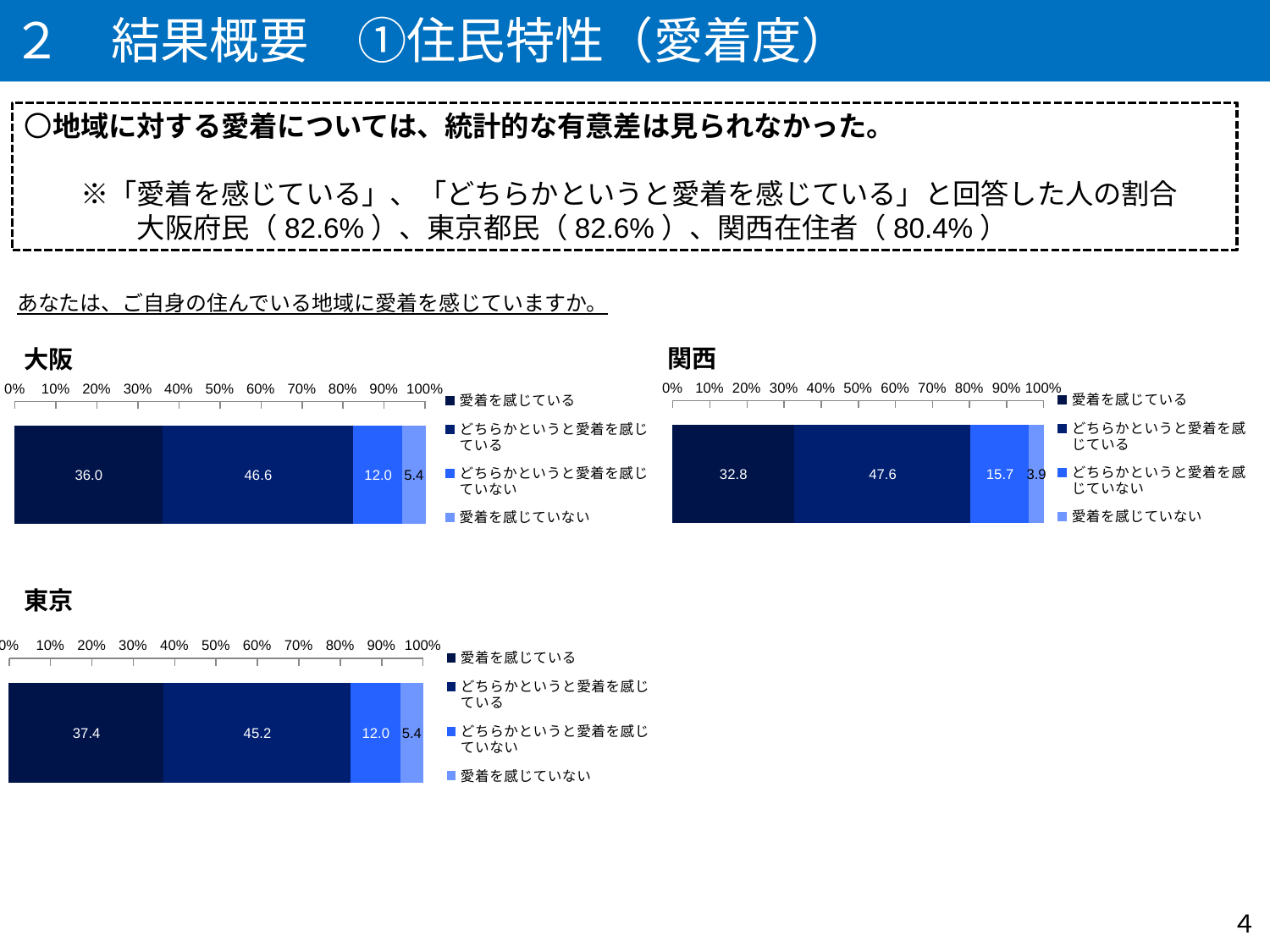

２　結果概要　①住民特性（愛着度）
〇地域に対する愛着については、統計的な有意差は見られなかった。

　　※「愛着を感じている」、「どちらかというと愛着を感じている」と回答した人の割合
　　　　大阪府民（82.6%）、東京都民（82.6%）、関西在住者（80.4%）
あなたは、ご自身の住んでいる地域に愛着を感じていますか。
関西
大阪

### Chart

| Category | 愛着を感じている | どちらかというと愛着を感じている | どちらかというと愛着を感じていない | 愛着を感じていない |
|---|---|---|---|---|

### Chart

| Category | 愛着を感じている | どちらかというと愛着を感じている | どちらかというと愛着を感じていない | 愛着を感じていない |
|---|---|---|---|---|
東京

### Chart

| Category | 愛着を感じている | どちらかというと愛着を感じている | どちらかというと愛着を感じていない | 愛着を感じていない |
|---|---|---|---|---|
４